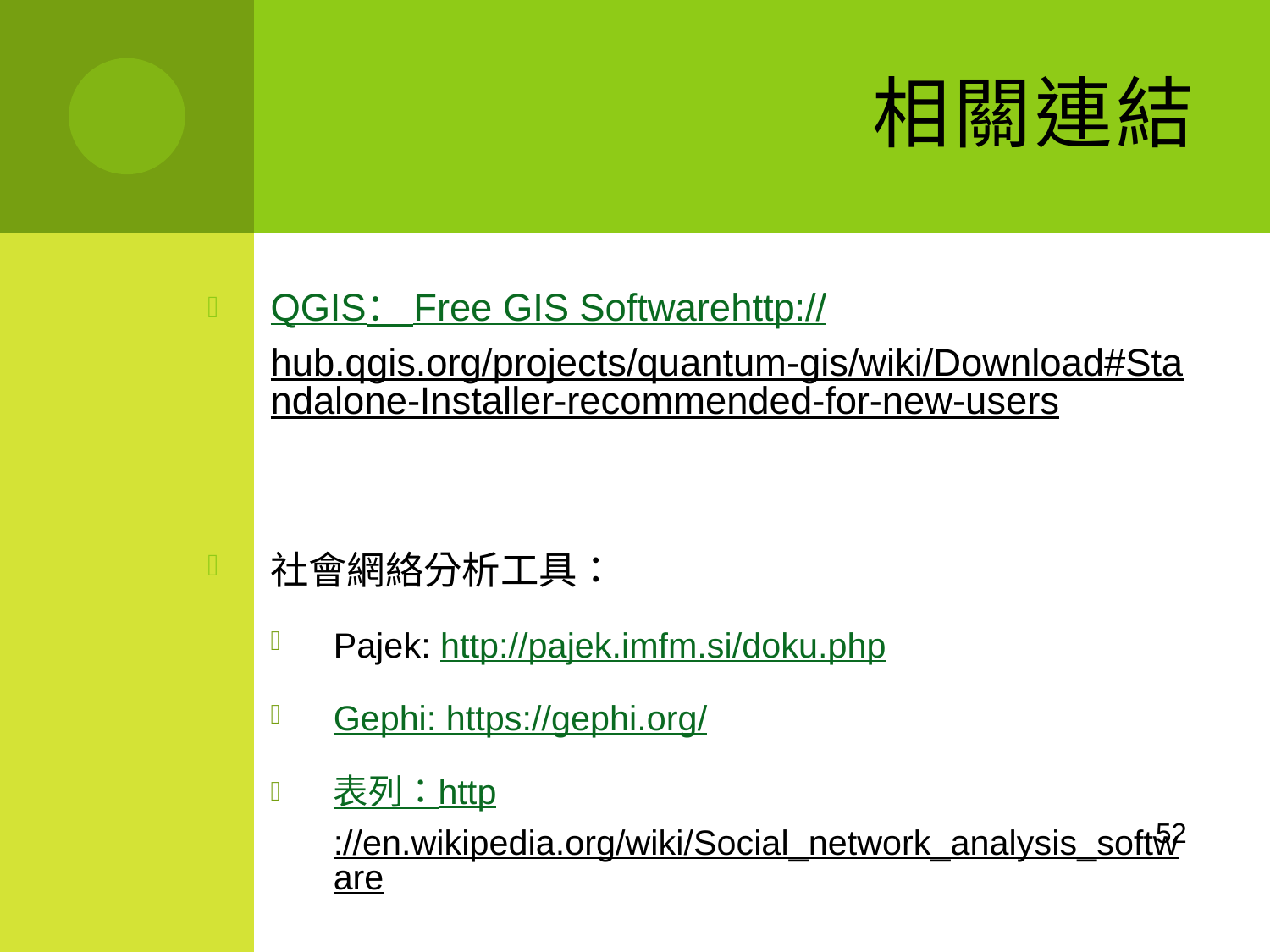

# 相關連結
QGIS： Free GIS Software
http://hub.qgis.org/projects/quantum-gis/wiki/Download#Standalone-Installer-recommended-for-new-users
社會網絡分析工具：
Pajek: http://pajek.imfm.si/doku.php
Gephi: https://gephi.org/
表列：http://en.wikipedia.org/wiki/Social_network_analysis_software

52